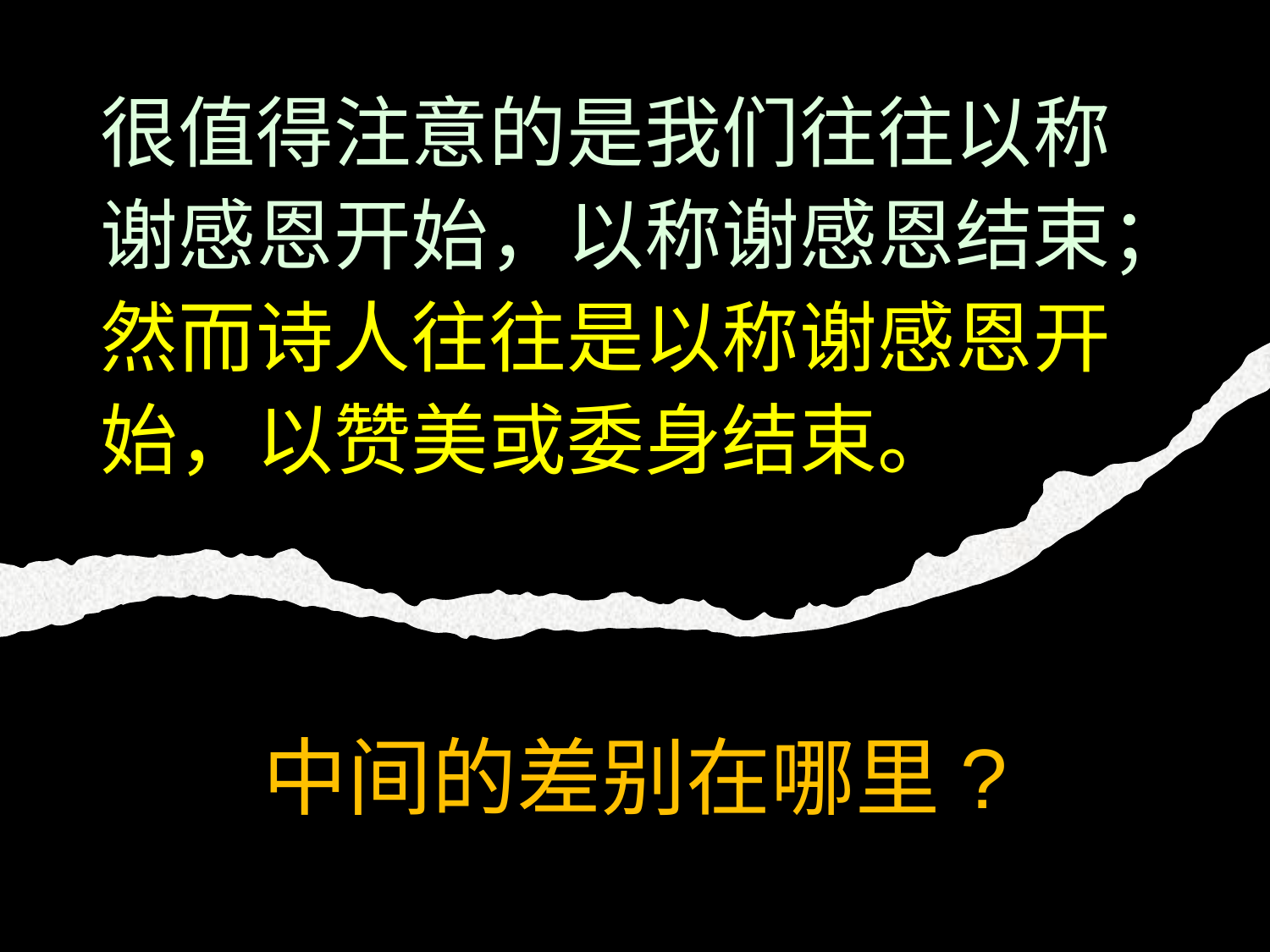

很值得注意的是我们往往以称谢感恩开始，以称谢感恩结束；然而诗人往往是以称谢感恩开始，以赞美或委身结束。

中间的差别在哪里?